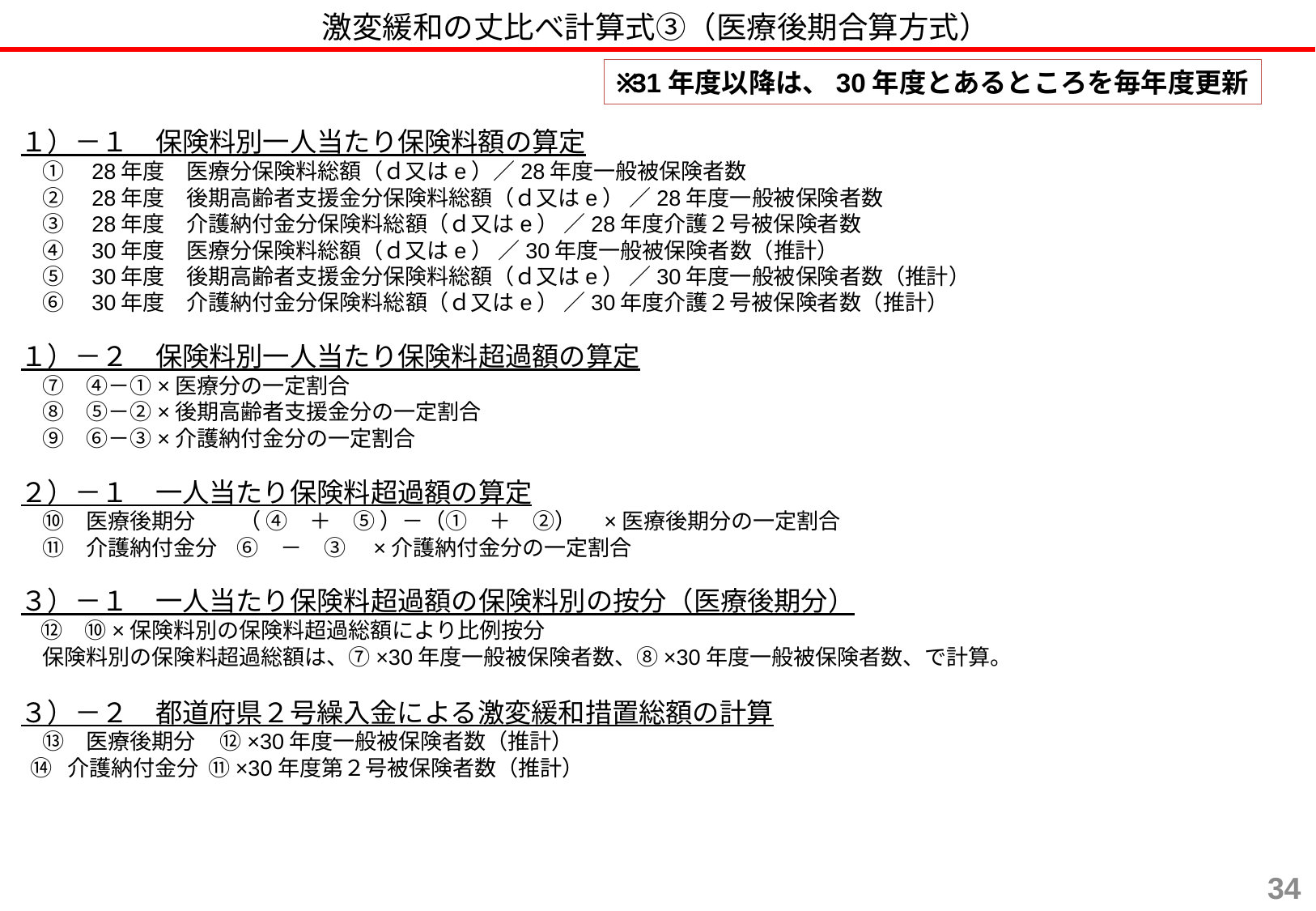

激変緩和の丈比べ計算式③（医療後期合算方式）
※31年度以降は、30年度とあるところを毎年度更新
１）－１　保険料別一人当たり保険料額の算定
　①　28年度　医療分保険料総額（ｄ又はe）／28年度一般被保険者数
　②　28年度　後期高齢者支援金分保険料総額（ｄ又はe） ／28年度一般被保険者数
　③　28年度　介護納付金分保険料総額（ｄ又はe） ／28年度介護２号被保険者数
　④　30年度　医療分保険料総額（ｄ又はe） ／30年度一般被保険者数（推計）
　⑤　30年度　後期高齢者支援金分保険料総額（ｄ又はe） ／30年度一般被保険者数（推計）
　⑥　30年度　介護納付金分保険料総額（ｄ又はe） ／30年度介護２号被保険者数（推計）

１）－２　保険料別一人当たり保険料超過額の算定
　⑦　④－①×医療分の一定割合
　⑧　⑤－②×後期高齢者支援金分の一定割合
　⑨　⑥－③×介護納付金分の一定割合

２）－１　一人当たり保険料超過額の算定
　⑩　医療後期分　　（ ④　＋　⑤ ）－（①　＋　②）　×医療後期分の一定割合
　⑪　介護納付金分    ⑥　－　③　×介護納付金分の一定割合

３）－１　一人当たり保険料超過額の保険料別の按分（医療後期分）
　⑫　⑩×保険料別の保険料超過総額により比例按分
　保険料別の保険料超過総額は、⑦×30年度一般被保険者数、⑧×30年度一般被保険者数、で計算。

３）－２　都道府県２号繰入金による激変緩和措置総額の計算
　⑬　医療後期分     ⑫×30年度一般被保険者数（推計）
  ⑭  介護納付金分  ⑪×30年度第２号被保険者数（推計）
34